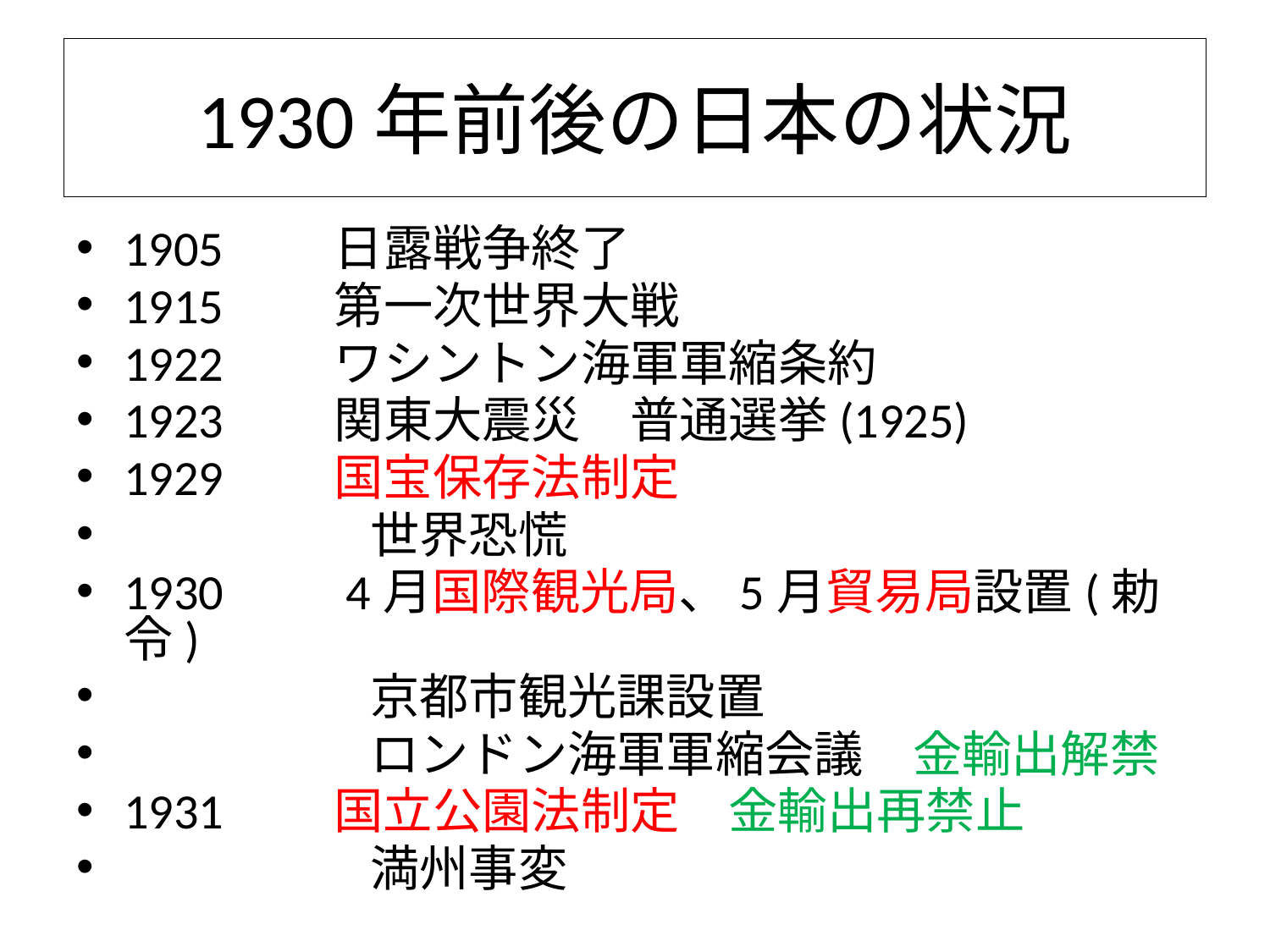

# 1930年前後の日本の状況
1905　　日露戦争終了
1915　　第一次世界大戦
1922　　ワシントン海軍軍縮条約
1923　　関東大震災　普通選挙(1925)
1929　　国宝保存法制定
　　　　　世界恐慌
1930　　4月国際観光局、5月貿易局設置(勅令)
　　　　　京都市観光課設置
　　　　　ロンドン海軍軍縮会議　金輸出解禁
1931　　国立公園法制定　金輸出再禁止
　　　　　満州事変